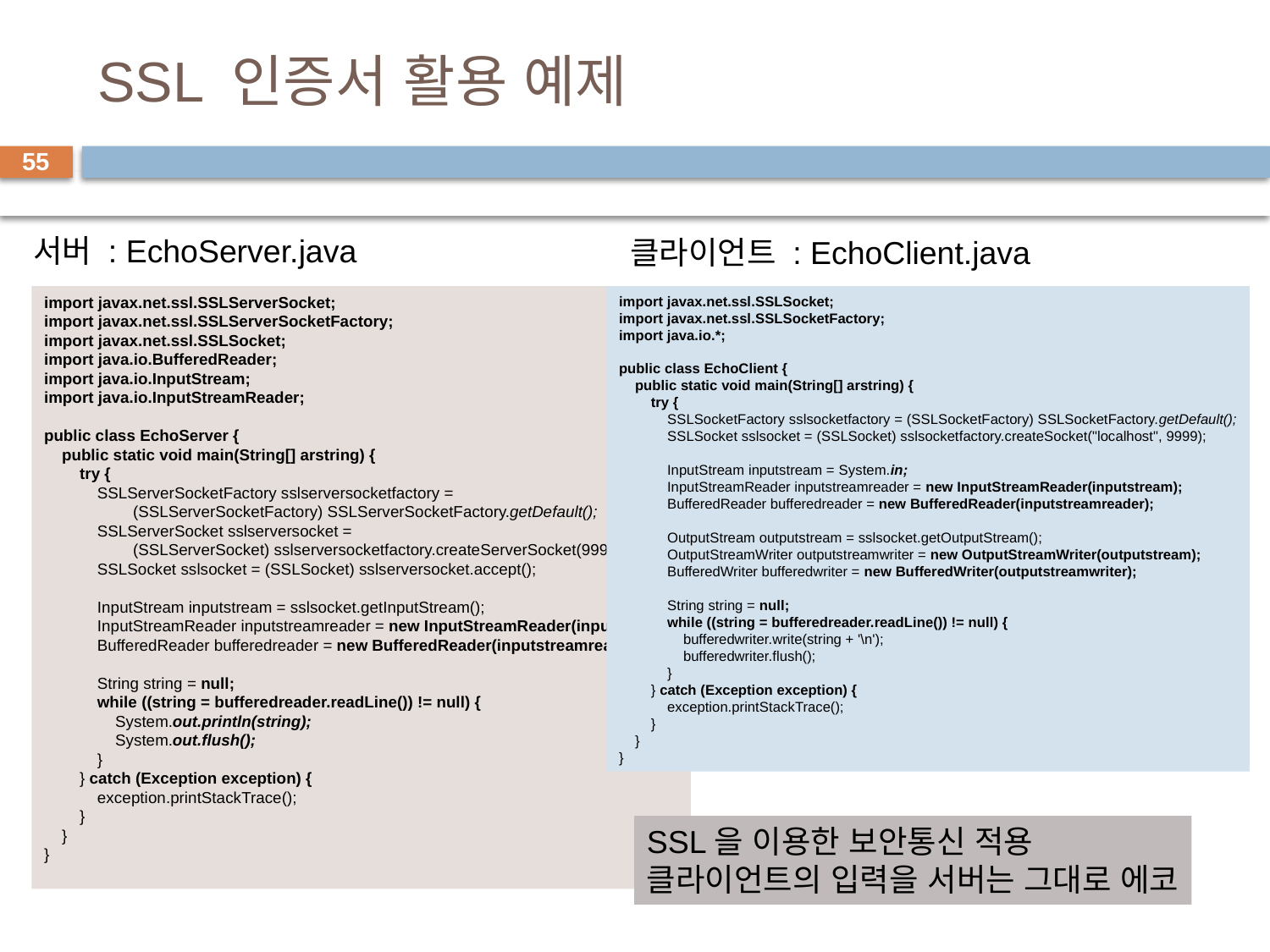

# SSL 인증서 활용 예제
55
서버 : EchoServer.java
클라이언트 : EchoClient.java
import javax.net.ssl.SSLServerSocket;
import javax.net.ssl.SSLServerSocketFactory;
import javax.net.ssl.SSLSocket;
import java.io.BufferedReader;
import java.io.InputStream;
import java.io.InputStreamReader;

public class EchoServer {
    public static void main(String[] arstring) {
        try {
            SSLServerSocketFactory sslserversocketfactory =
                    (SSLServerSocketFactory) SSLServerSocketFactory.getDefault();
            SSLServerSocket sslserversocket =
                    (SSLServerSocket) sslserversocketfactory.createServerSocket(9999);
            SSLSocket sslsocket = (SSLSocket) sslserversocket.accept();

            InputStream inputstream = sslsocket.getInputStream();
            InputStreamReader inputstreamreader = new InputStreamReader(inputstream);
            BufferedReader bufferedreader = new BufferedReader(inputstreamreader);

            String string = null;
            while ((string = bufferedreader.readLine()) != null) {
                System.out.println(string);
                System.out.flush();
            }
        } catch (Exception exception) {
            exception.printStackTrace();
        }
    }
}

import javax.net.ssl.SSLSocket;
import javax.net.ssl.SSLSocketFactory;
import java.io.*;

public class EchoClient {
    public static void main(String[] arstring) {
        try {
            SSLSocketFactory sslsocketfactory = (SSLSocketFactory) SSLSocketFactory.getDefault();
            SSLSocket sslsocket = (SSLSocket) sslsocketfactory.createSocket("localhost", 9999);

            InputStream inputstream = System.in;
            InputStreamReader inputstreamreader = new InputStreamReader(inputstream);
            BufferedReader bufferedreader = new BufferedReader(inputstreamreader);

            OutputStream outputstream = sslsocket.getOutputStream();
            OutputStreamWriter outputstreamwriter = new OutputStreamWriter(outputstream);
            BufferedWriter bufferedwriter = new BufferedWriter(outputstreamwriter);

            String string = null;
            while ((string = bufferedreader.readLine()) != null) {
                bufferedwriter.write(string + '\n');
                bufferedwriter.flush();
            }
        } catch (Exception exception) {
            exception.printStackTrace();
        }
    }
}
SSL을 이용한 보안통신 적용
클라이언트의 입력을 서버는 그대로 에코